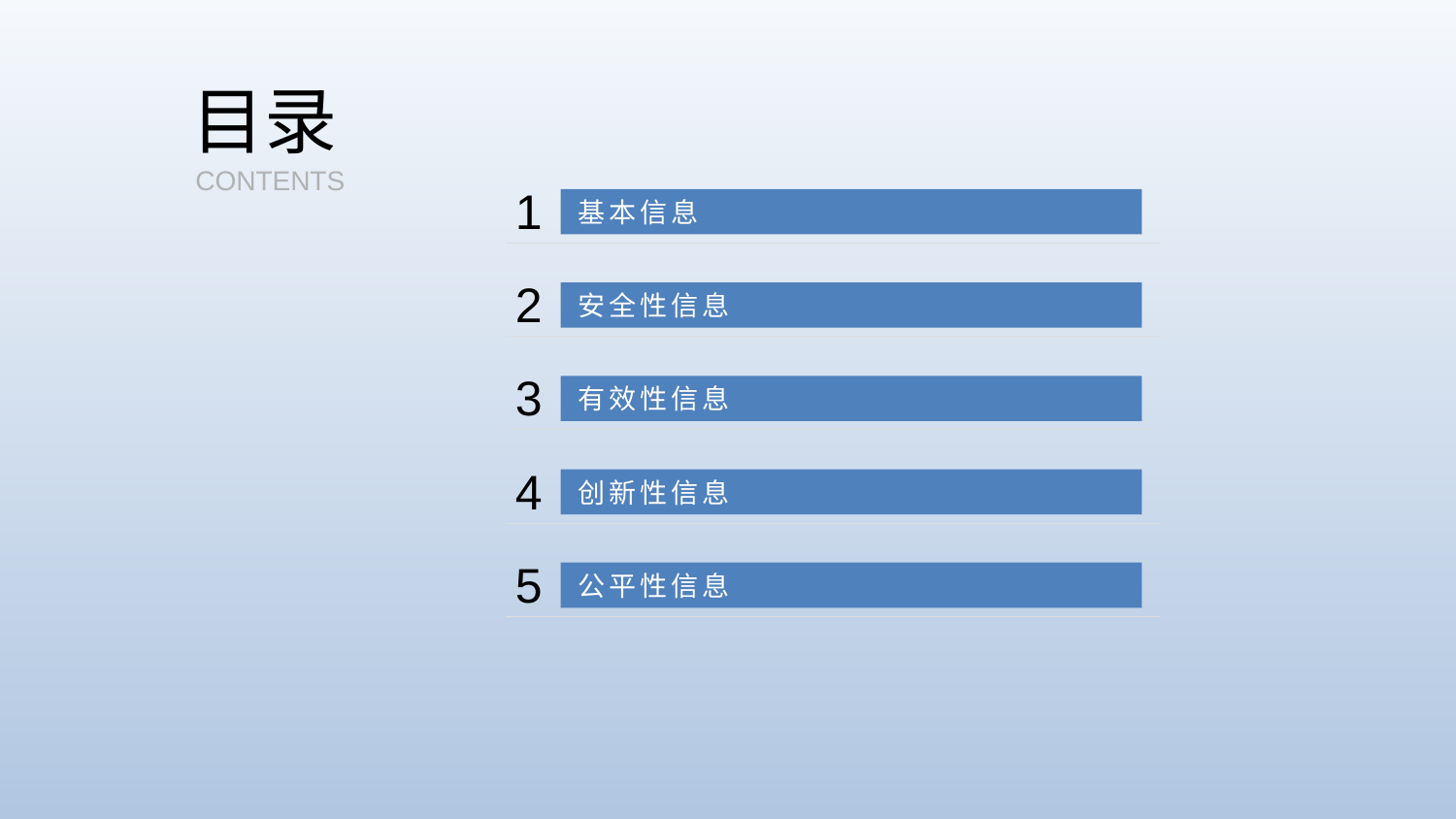

目录
CONTENTS
1
基本信息
2
安全性信息
3
有效性信息
4
创新性信息
5
公平性信息